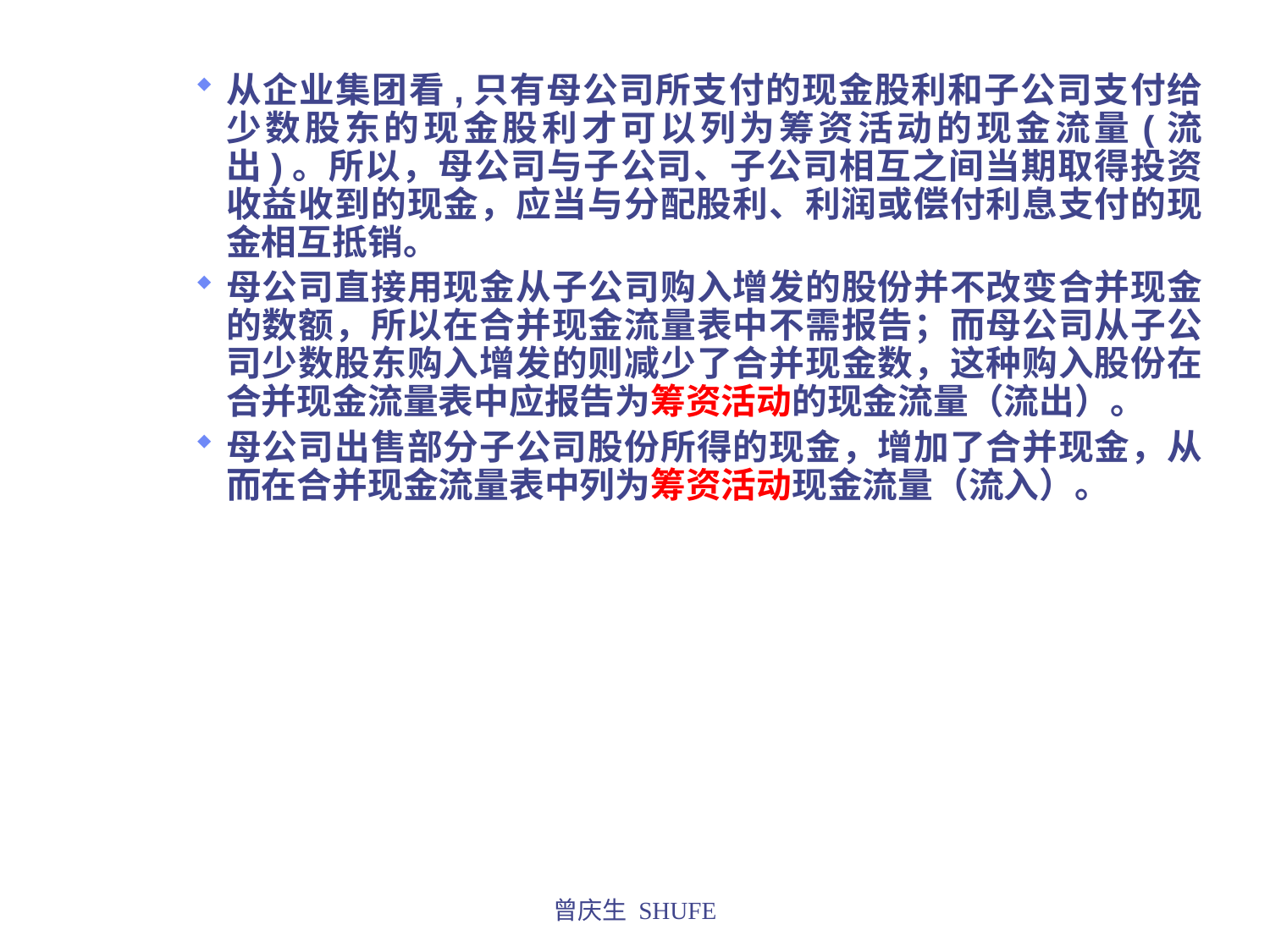

从企业集团看,只有母公司所支付的现金股利和子公司支付给少数股东的现金股利才可以列为筹资活动的现金流量(流出)。所以，母公司与子公司、子公司相互之间当期取得投资收益收到的现金，应当与分配股利、利润或偿付利息支付的现金相互抵销。
母公司直接用现金从子公司购入增发的股份并不改变合并现金的数额，所以在合并现金流量表中不需报告；而母公司从子公司少数股东购入增发的则减少了合并现金数，这种购入股份在合并现金流量表中应报告为筹资活动的现金流量（流出）。
母公司出售部分子公司股份所得的现金，增加了合并现金，从而在合并现金流量表中列为筹资活动现金流量（流入）。
曾庆生 SHUFE